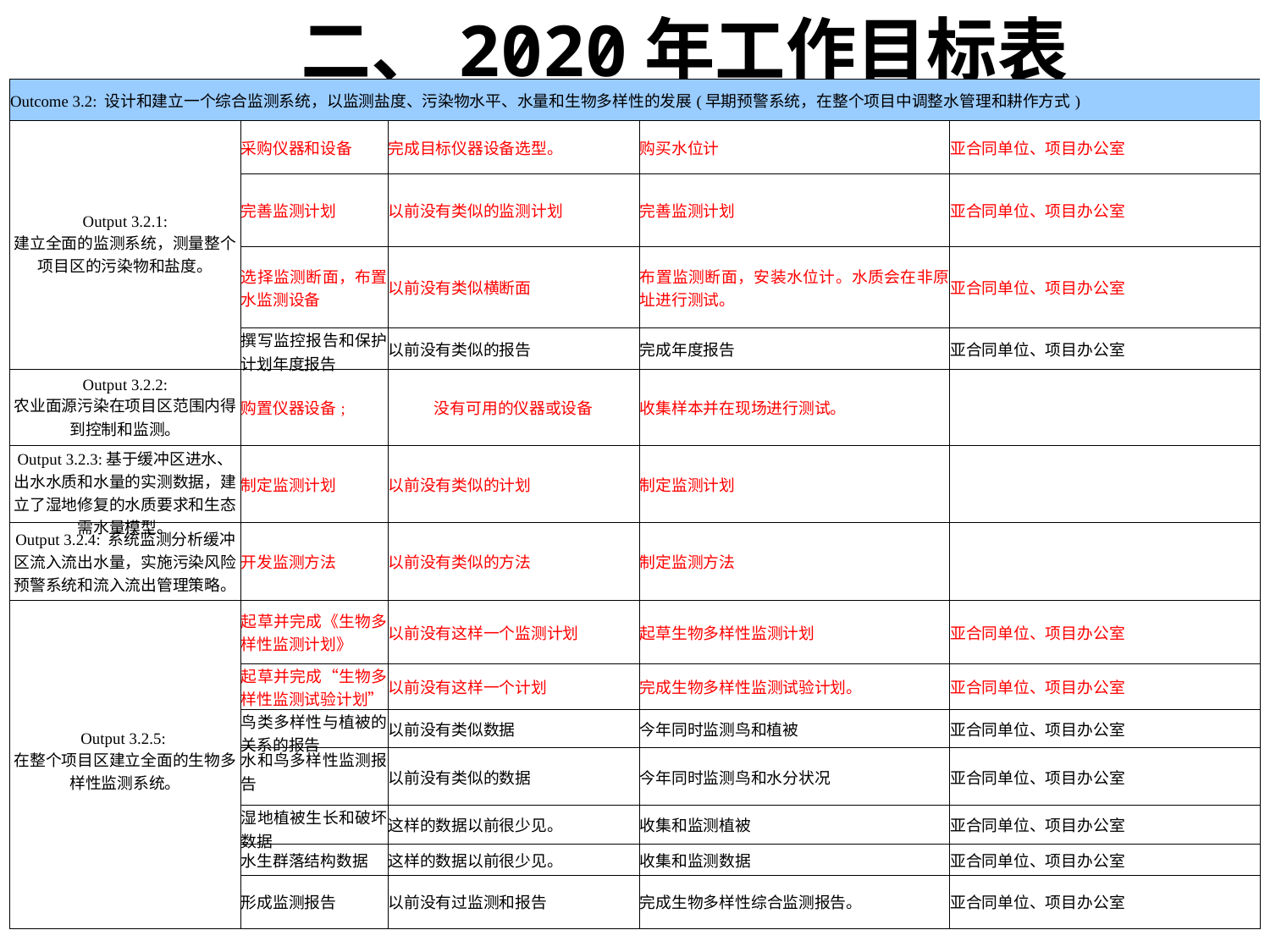

二、2020年工作目标表
| Outcome 3.2: 设计和建立一个综合监测系统，以监测盐度、污染物水平、水量和生物多样性的发展(早期预警系统，在整个项目中调整水管理和耕作方式) |  |  |  |  |
| --- | --- | --- | --- | --- |
| Output 3.2.1: 建立全面的监测系统，测量整个项目区的污染物和盐度。 | 采购仪器和设备 | 完成目标仪器设备选型。 | 购买水位计 | 亚合同单位、项目办公室 |
|  | 完善监测计划 | 以前没有类似的监测计划 | 完善监测计划 | 亚合同单位、项目办公室 |
|  | 选择监测断面，布置水监测设备 | 以前没有类似横断面 | 布置监测断面，安装水位计。水质会在非原址进行测试。 | 亚合同单位、项目办公室 |
|  | 撰写监控报告和保护计划年度报告 | 以前没有类似的报告 | 完成年度报告 | 亚合同单位、项目办公室 |
| Output 3.2.2: 农业面源污染在项目区范围内得到控制和监测。 | 购置仪器设备; | 没有可用的仪器或设备 | 收集样本并在现场进行测试。 |  |
| Output 3.2.3:基于缓冲区进水、出水水质和水量的实测数据，建立了湿地修复的水质要求和生态需水量模型。 | 制定监测计划 | 以前没有类似的计划 | 制定监测计划 |  |
| Output 3.2.4: 系统监测分析缓冲区流入流出水量，实施污染风险预警系统和流入流出管理策略。 | 开发监测方法 | 以前没有类似的方法 | 制定监测方法 |  |
| Output 3.2.5: 在整个项目区建立全面的生物多样性监测系统。 | 起草并完成《生物多样性监测计划》 | 以前没有这样一个监测计划 | 起草生物多样性监测计划 | 亚合同单位、项目办公室 |
|  | 起草并完成“生物多样性监测试验计划” | 以前没有这样一个计划 | 完成生物多样性监测试验计划。 | 亚合同单位、项目办公室 |
|  | 鸟类多样性与植被的关系的报告 | 以前没有类似数据 | 今年同时监测鸟和植被 | 亚合同单位、项目办公室 |
|  | 水和鸟多样性监测报告 | 以前没有类似的数据 | 今年同时监测鸟和水分状况 | 亚合同单位、项目办公室 |
|  | 湿地植被生长和破坏数据 | 这样的数据以前很少见。 | 收集和监测植被 | 亚合同单位、项目办公室 |
|  | 水生群落结构数据 | 这样的数据以前很少见。 | 收集和监测数据 | 亚合同单位、项目办公室 |
|  | 形成监测报告 | 以前没有过监测和报告 | 完成生物多样性综合监测报告。 | 亚合同单位、项目办公室 |